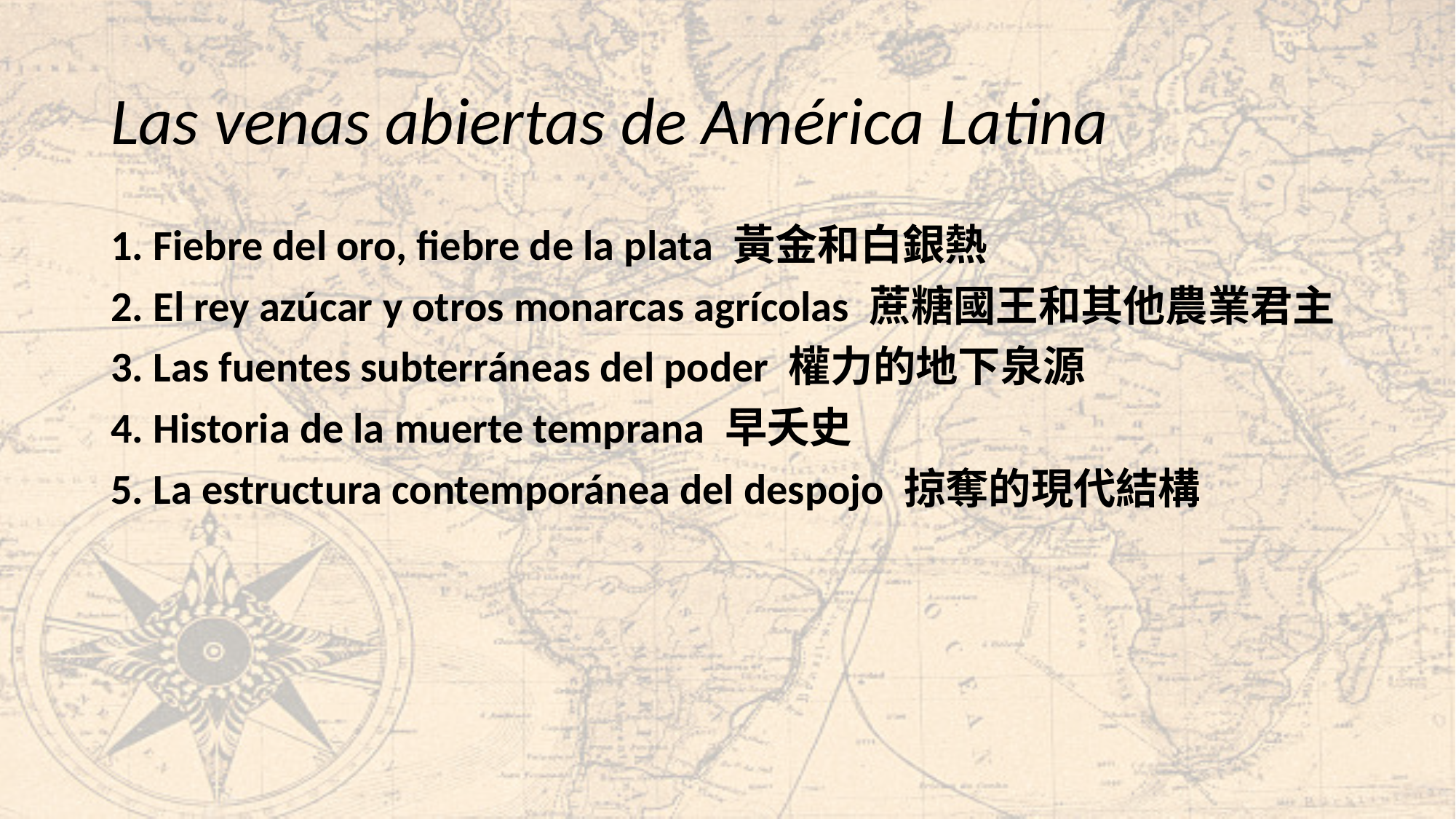

# Las venas abiertas de América Latina
1. Fiebre del oro, fiebre de la plata 黃金和白銀熱
2. El rey azúcar y otros monarcas agrícolas 蔗糖國王和其他農業君主
3. Las fuentes subterráneas del poder 權力的地下泉源
4. Historia de la muerte temprana 早夭史
5. La estructura contemporánea del despojo 掠奪的現代結構